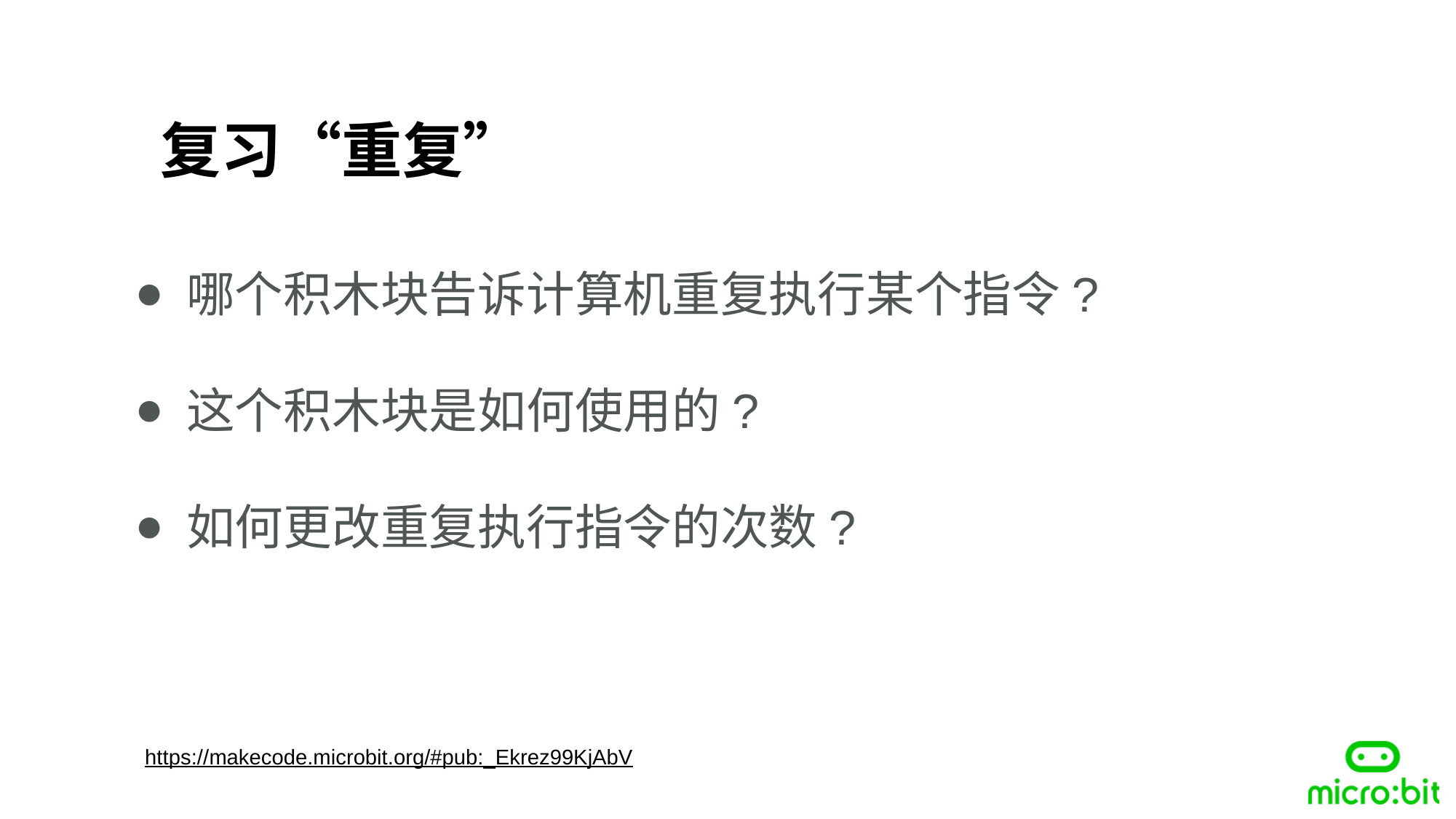

复习“重复”

哪个积木块告诉计算机重复执行某个指令?

这个积木块是如何使用的?

如何更改重复执行指令的次数?

https://makecode.microbit.org/#pub:_Ekrez99KjAbV